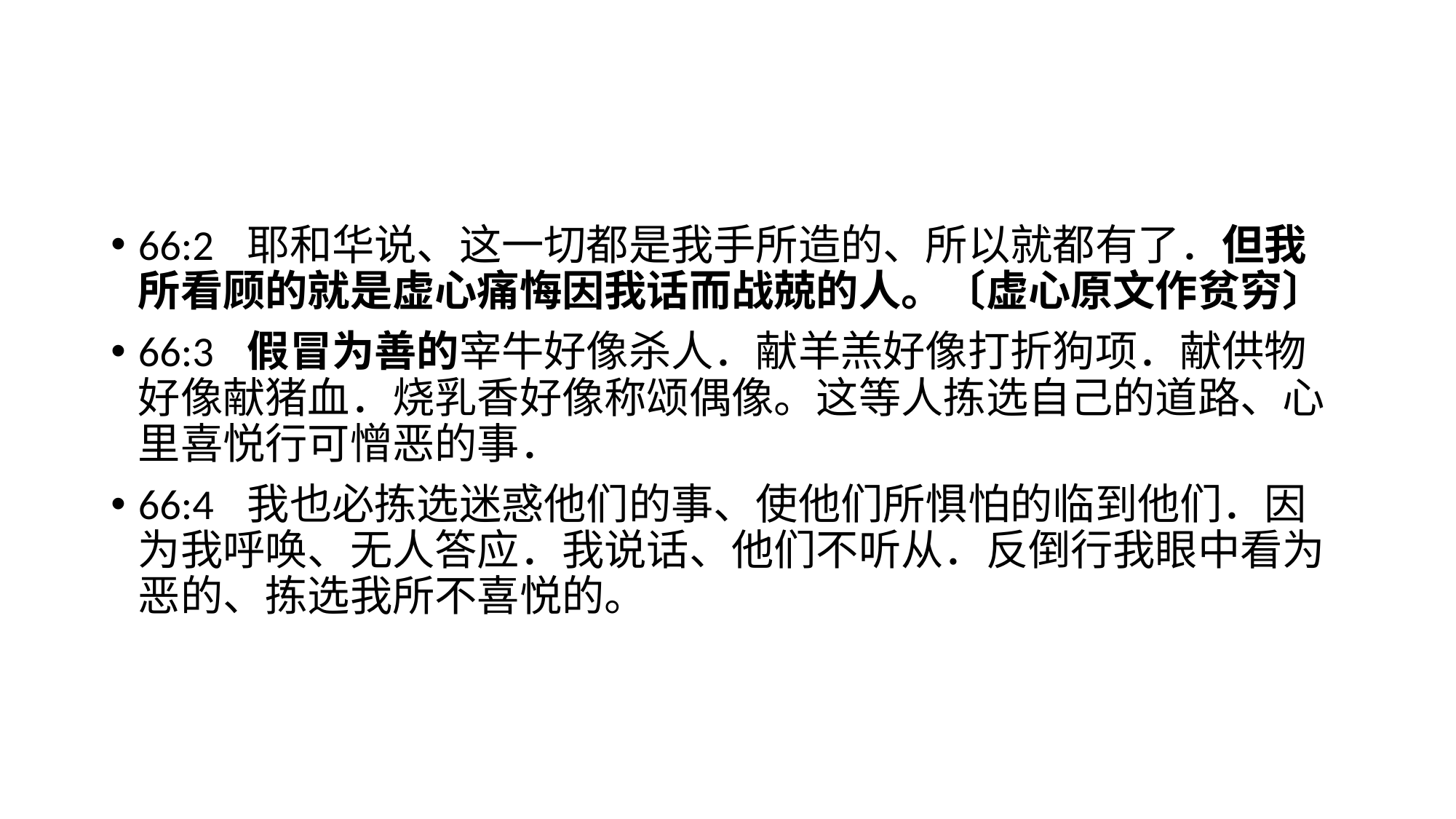

#
66:2	耶和华说、这一切都是我手所造的、所以就都有了．但我所看顾的就是虚心痛悔因我话而战兢的人。〔虚心原文作贫穷〕
66:3	假冒为善的宰牛好像杀人．献羊羔好像打折狗项．献供物好像献猪血．烧乳香好像称颂偶像。这等人拣选自己的道路、心里喜悦行可憎恶的事．
66:4	我也必拣选迷惑他们的事、使他们所惧怕的临到他们．因为我呼唤、无人答应．我说话、他们不听从．反倒行我眼中看为恶的、拣选我所不喜悦的。